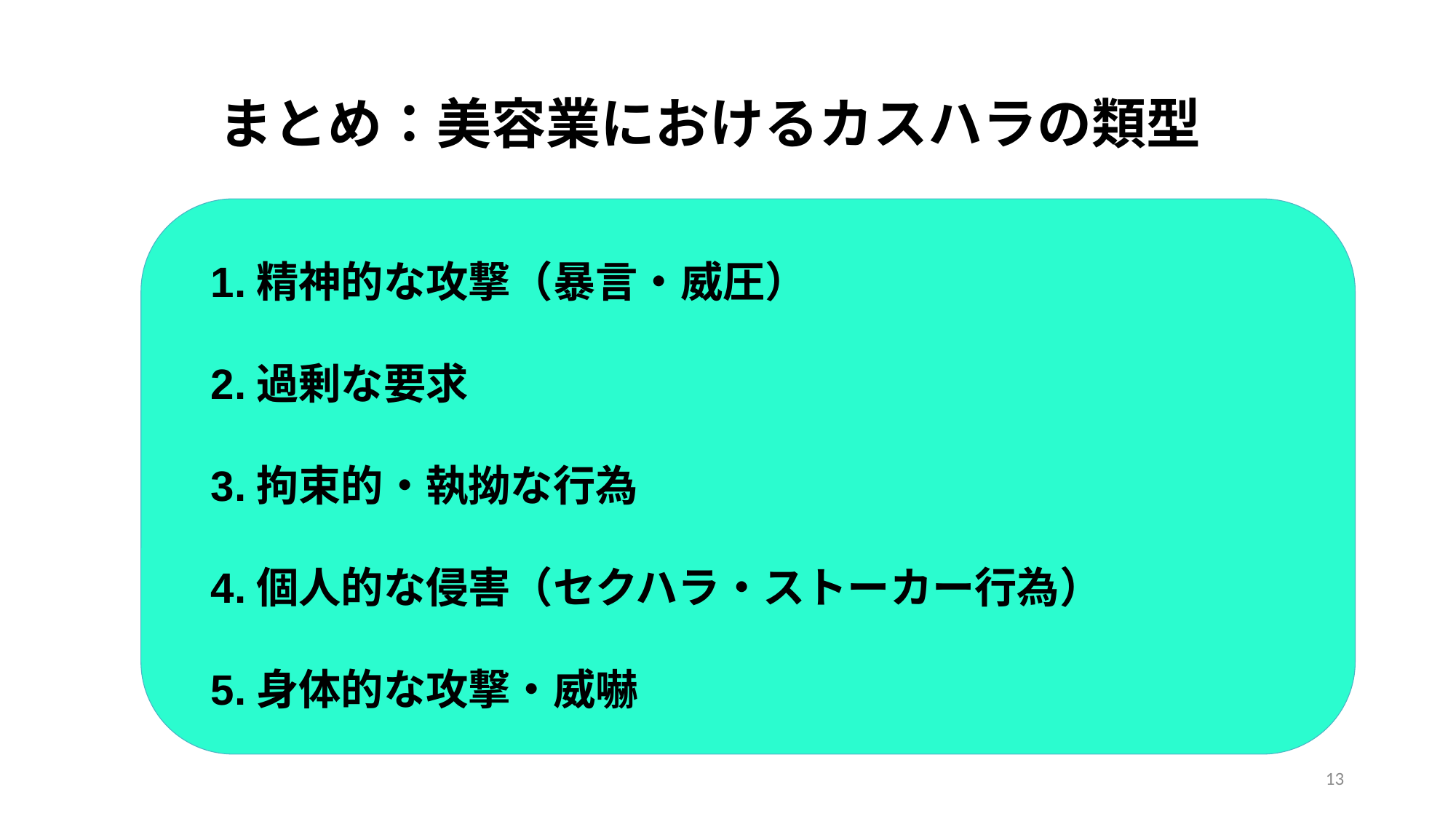

# まとめ：美容業におけるカスハラの類型

1.精神的な攻撃（暴言・威圧）

2.過剰な要求

3.拘束的・執拗な行為

4.個人的な侵害（セクハラ・ストーカー行為）

5.身体的な攻撃・威嚇
13